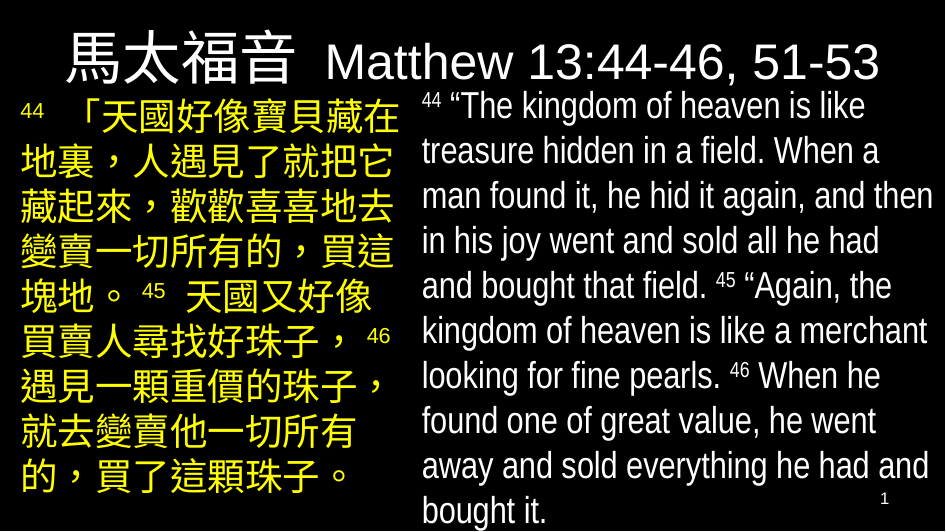

# 馬太福音 Matthew 13:44-46, 51-53
44 “The kingdom of heaven is like treasure hidden in a field. When a man found it, he hid it again, and then in his joy went and sold all he had and bought that field. 45 “Again, the kingdom of heaven is like a merchant looking for fine pearls. 46 When he found one of great value, he went away and sold everything he had and bought it.
44 「天國好像寶貝藏在地裏，人遇見了就把它藏起來，歡歡喜喜地去變賣一切所有的，買這塊地。45 天國又好像買賣人尋找好珠子，46 遇見一顆重價的珠子，就去變賣他一切所有的，買了這顆珠子。
1